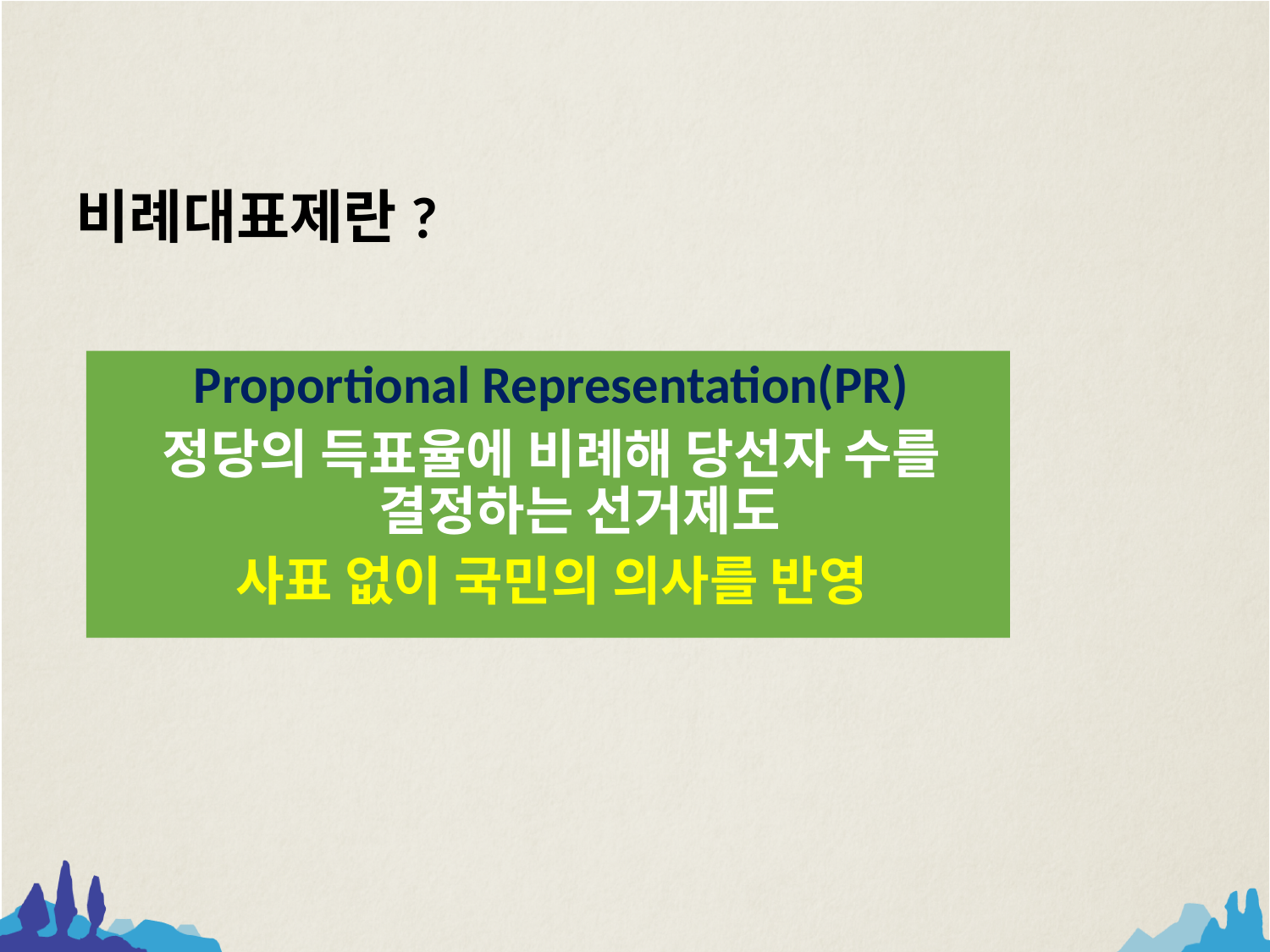

비례대표제란?
Proportional Representation(PR)
정당의 득표율에 비례해 당선자 수를 결정하는 선거제도
사표 없이 국민의 의사를 반영